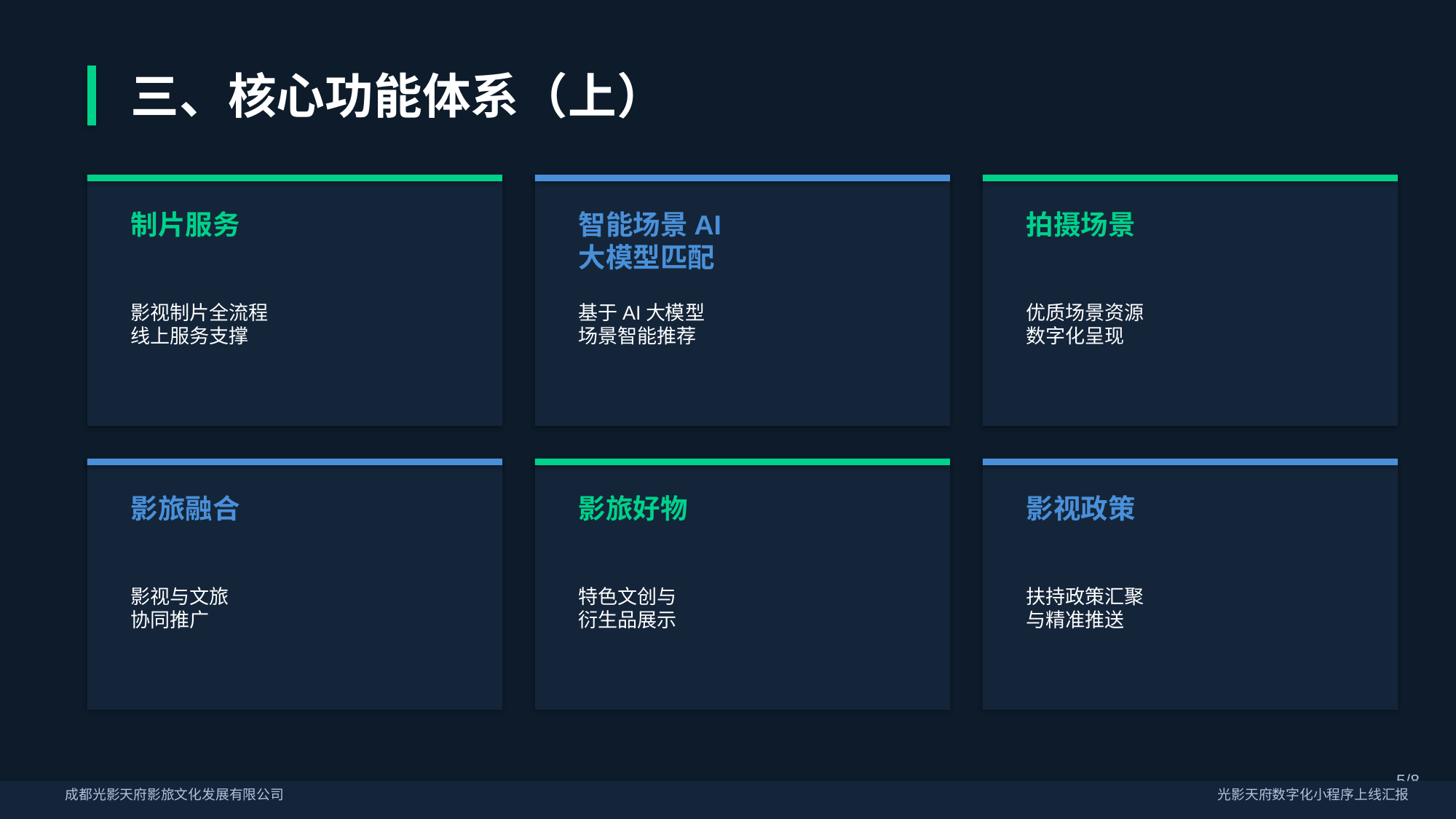

三、核心功能体系（上）

制片服务
智能场景AI
大模型匹配
拍摄场景
影视制片全流程
线上服务支撑
基于AI大模型
场景智能推荐
优质场景资源
数字化呈现

影旅融合
影旅好物
影视政策
影视与文旅
协同推广
特色文创与
衍生品展示
扶持政策汇聚
与精准推送
5/8

成都光影天府影旅文化发展有限公司
光影天府数字化小程序上线汇报